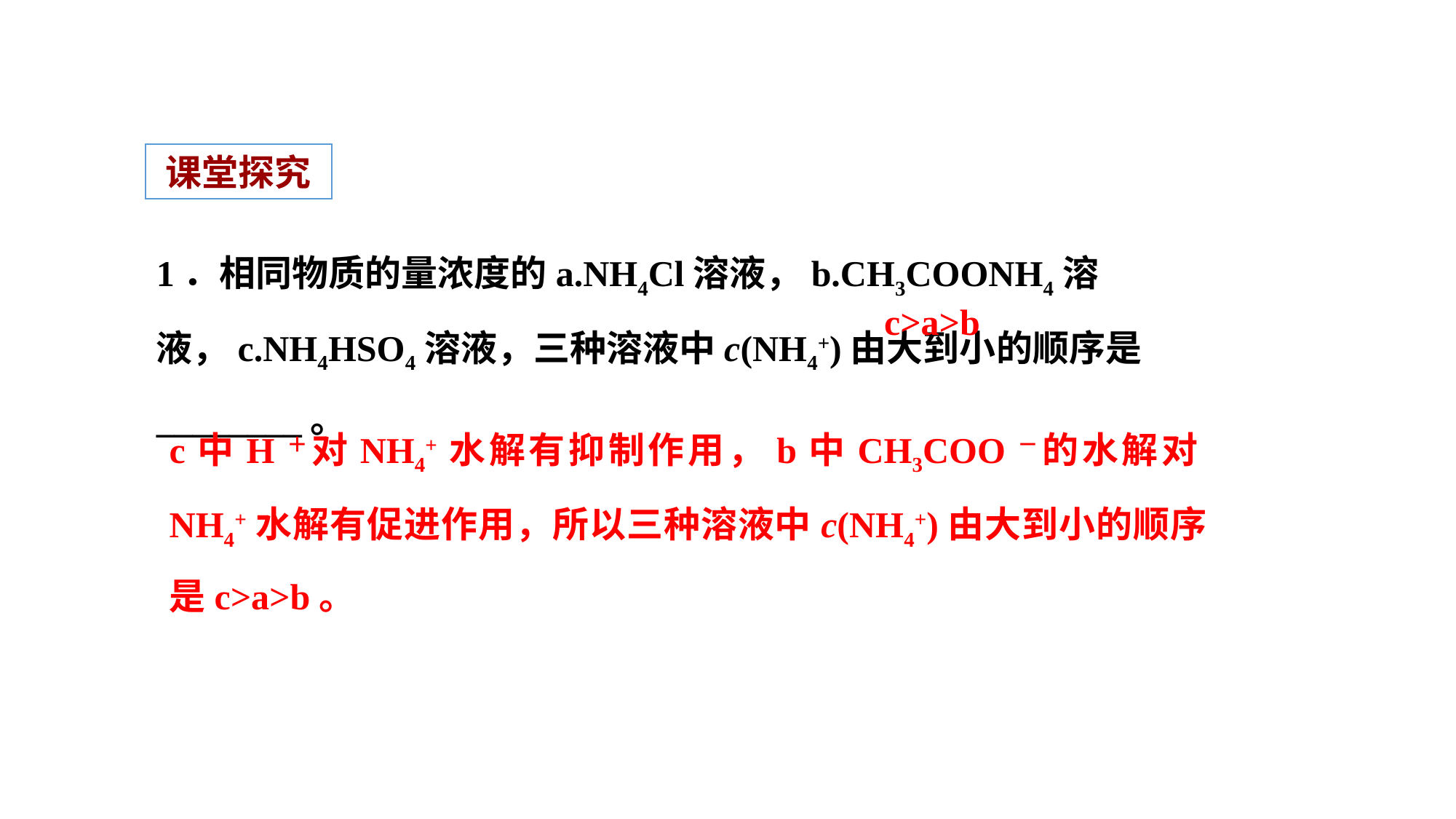

课堂探究
1．相同物质的量浓度的a.NH4Cl溶液，b.CH3COONH4溶液，c.NH4HSO4溶液，三种溶液中c(NH4+)由大到小的顺序是________。
c>a>b
c中H＋对NH4+水解有抑制作用，b中CH3COO－的水解对NH4+水解有促进作用，所以三种溶液中c(NH4+)由大到小的顺序是c>a>b。